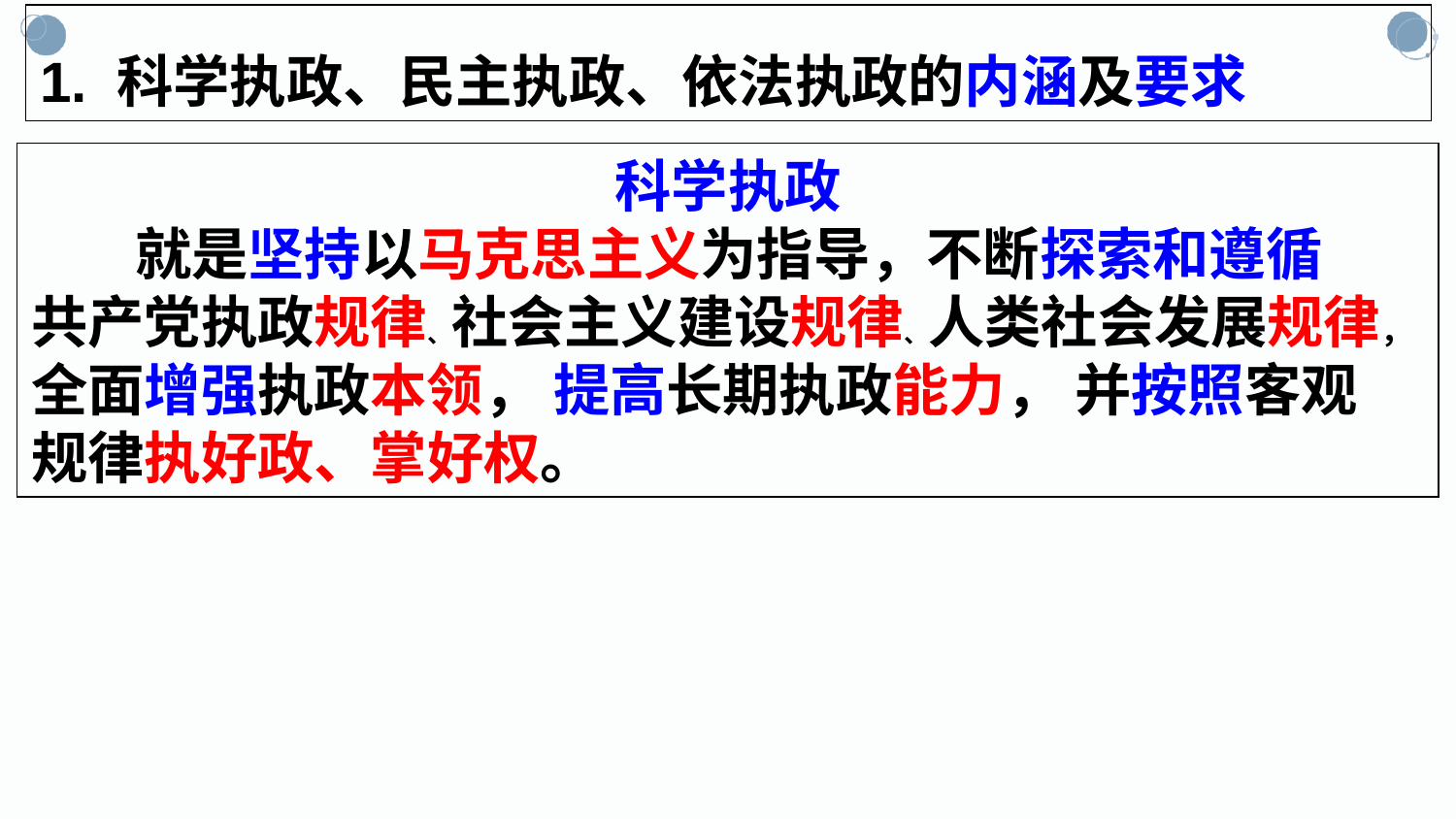

1. 科学执政、民主执政、依法执政的内涵及要求
科学执政
       就是坚持以马克思主义为指导，不断探索和遵循
共产党执政规律、社会主义建设规律、人类社会发展规律，全面增强执政本领， 提高长期执政能力， 并按照客观
规律执好政、掌好权。